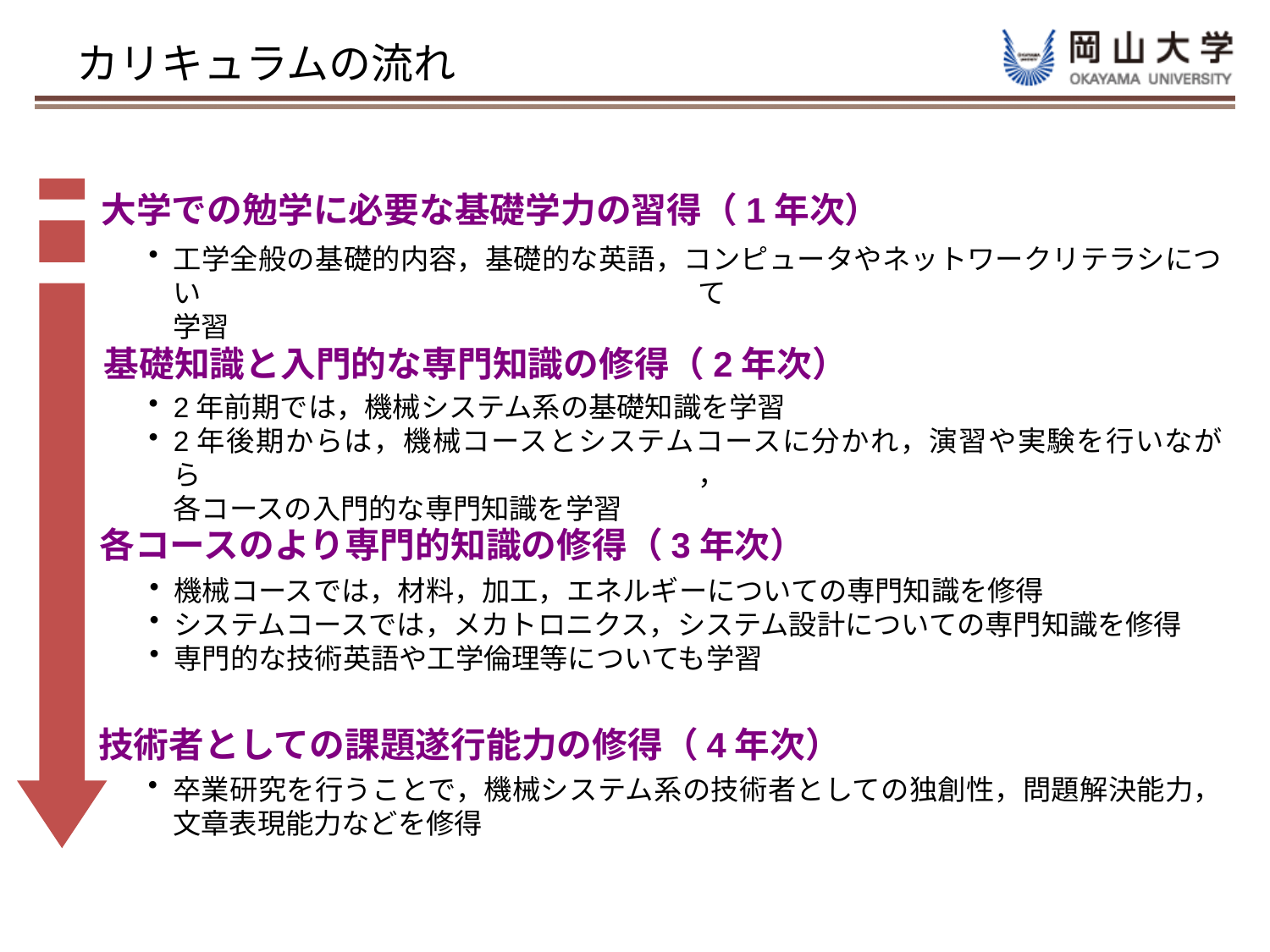

# カリキュラムの流れ
大学での勉学に必要な基礎学力の習得（1年次）
工学全般の基礎的内容，基礎的な英語，コンピュータやネットワークリテラシについて
学習
基礎知識と入門的な専門知識の修得（2年次）
2年前期では，機械システム系の基礎知識を学習
2年後期からは，機械コースとシステムコースに分かれ，演習や実験を行いながら，
各コースの入門的な専門知識を学習

各コースのより専門的知識の修得（3年次）
機械コースでは，材料，加工，エネルギーについての専門知識を修得
システムコースでは，メカトロニクス，システム設計についての専門知識を修得
専門的な技術英語や工学倫理等についても学習
技術者としての課題遂行能力の修得（4年次）
卒業研究を行うことで，機械システム系の技術者としての独創性，問題解決能力，文章表現能力などを修得